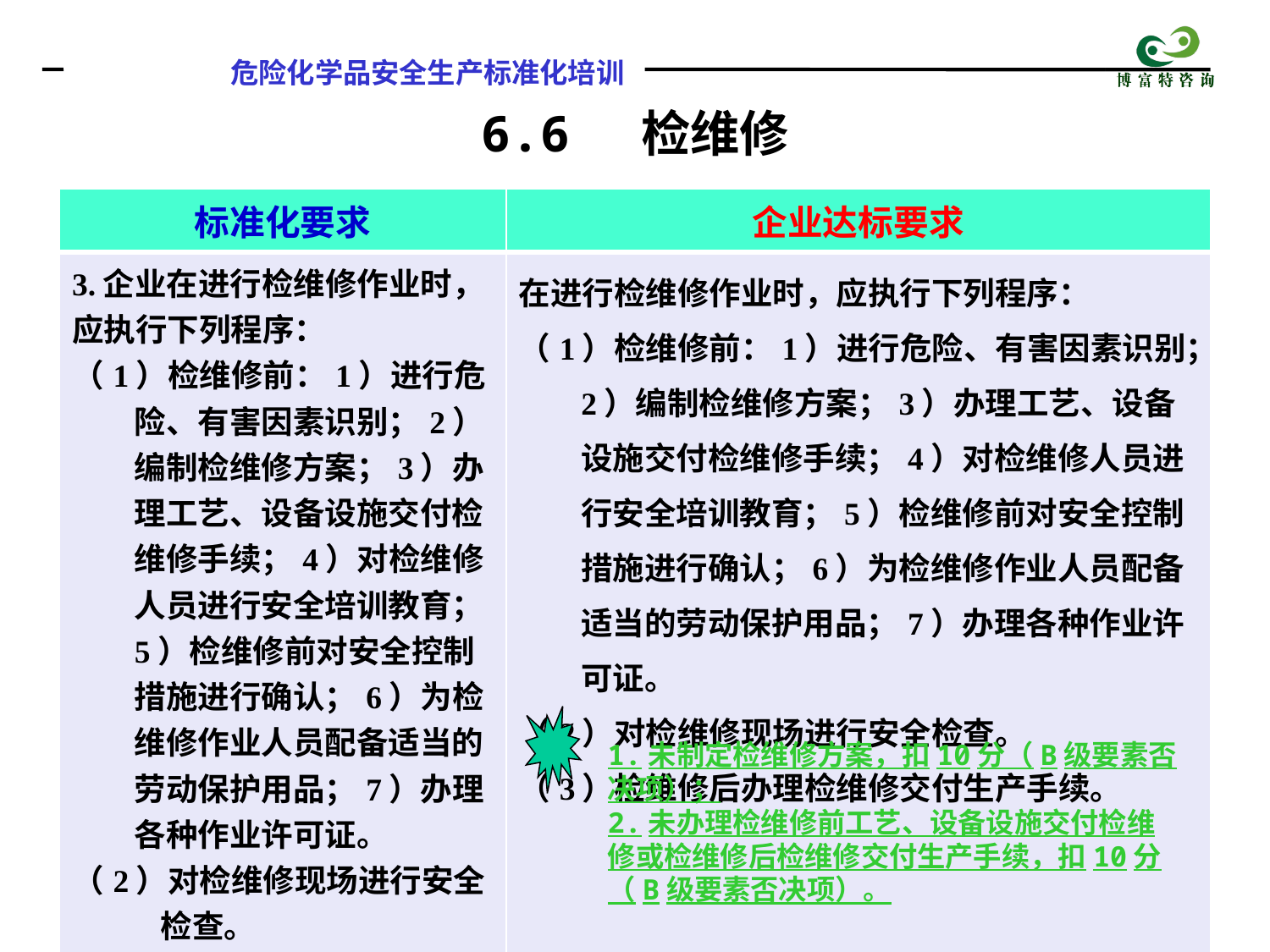

6.6  检维修
| 标准化要求 | 企业达标要求 |
| --- | --- |
| 3.企业在进行检维修作业时，应执行下列程序： （1）检维修前：1）进行危险、有害因素识别；2）编制检维修方案；3）办理工艺、设备设施交付检维修手续；4）对检维修人员进行安全培训教育；5）检维修前对安全控制措施进行确认；6）为检维修作业人员配备适当的劳动保护用品；7）办理各种作业许可证。 （2）对检维修现场进行安全 检查。 （3）检维修后办理检维修交 付生产手续。 | 在进行检维修作业时，应执行下列程序： （1）检维修前：1）进行危险、有害因素识别；2）编制检维修方案；3）办理工艺、设备设施交付检维修手续；4）对检维修人员进行安全培训教育；5）检维修前对安全控制措施进行确认；6）为检维修作业人员配备适当的劳动保护用品；7）办理各种作业许可证。 （2）对检维修现场进行安全检查。 （3）检维修后办理检维修交付生产手续。 |

1.未制定检维修方案，扣10分（B级要素否决项）；
2.未办理检维修前工艺、设备设施交付检维修或检维修后检维修交付生产手续，扣10分（B级要素否决项）。